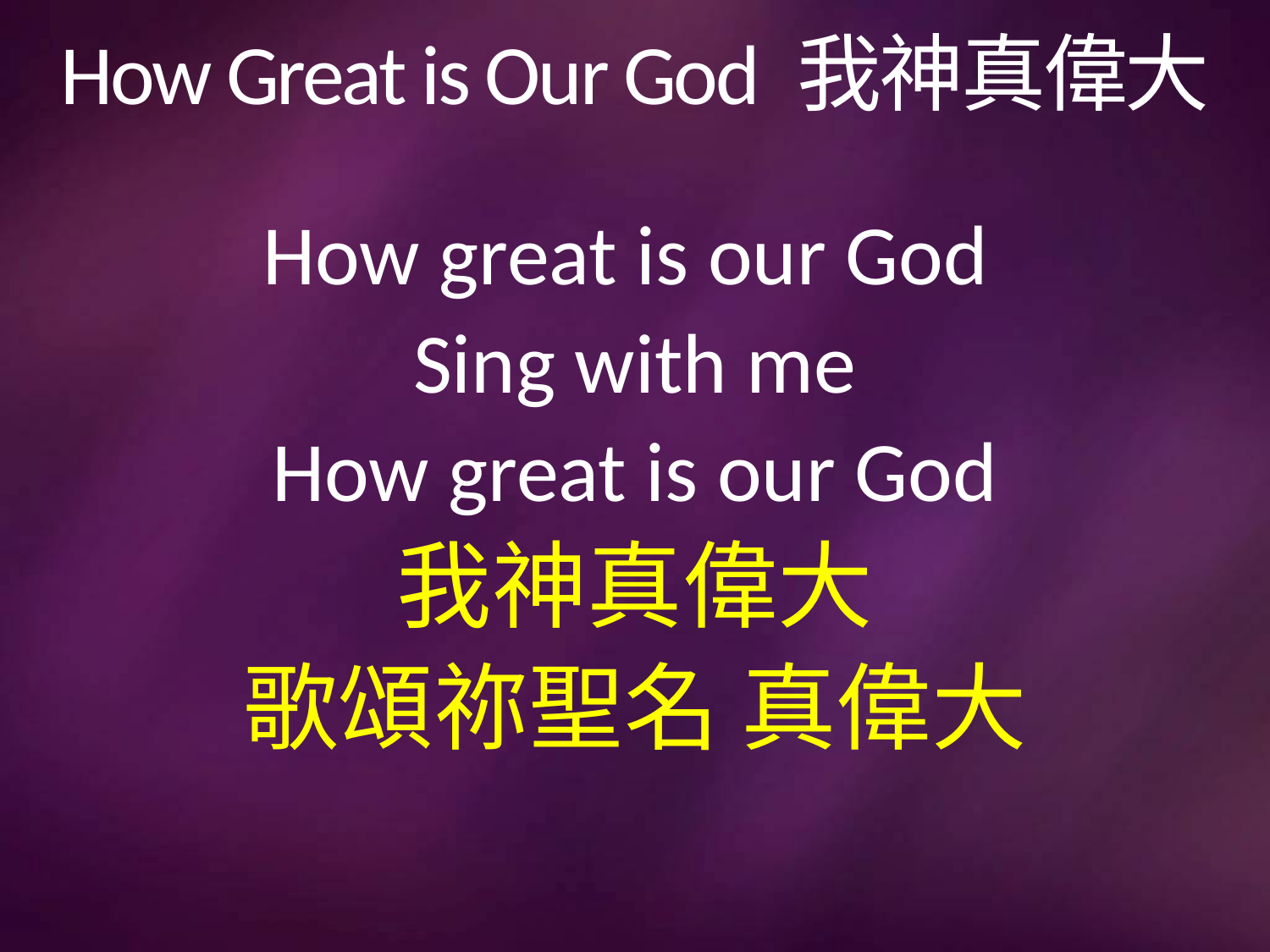

# How Great is Our God 我神真偉大
How great is our God
Sing with me
How great is our God
我神真偉大
歌頌祢聖名 真偉大